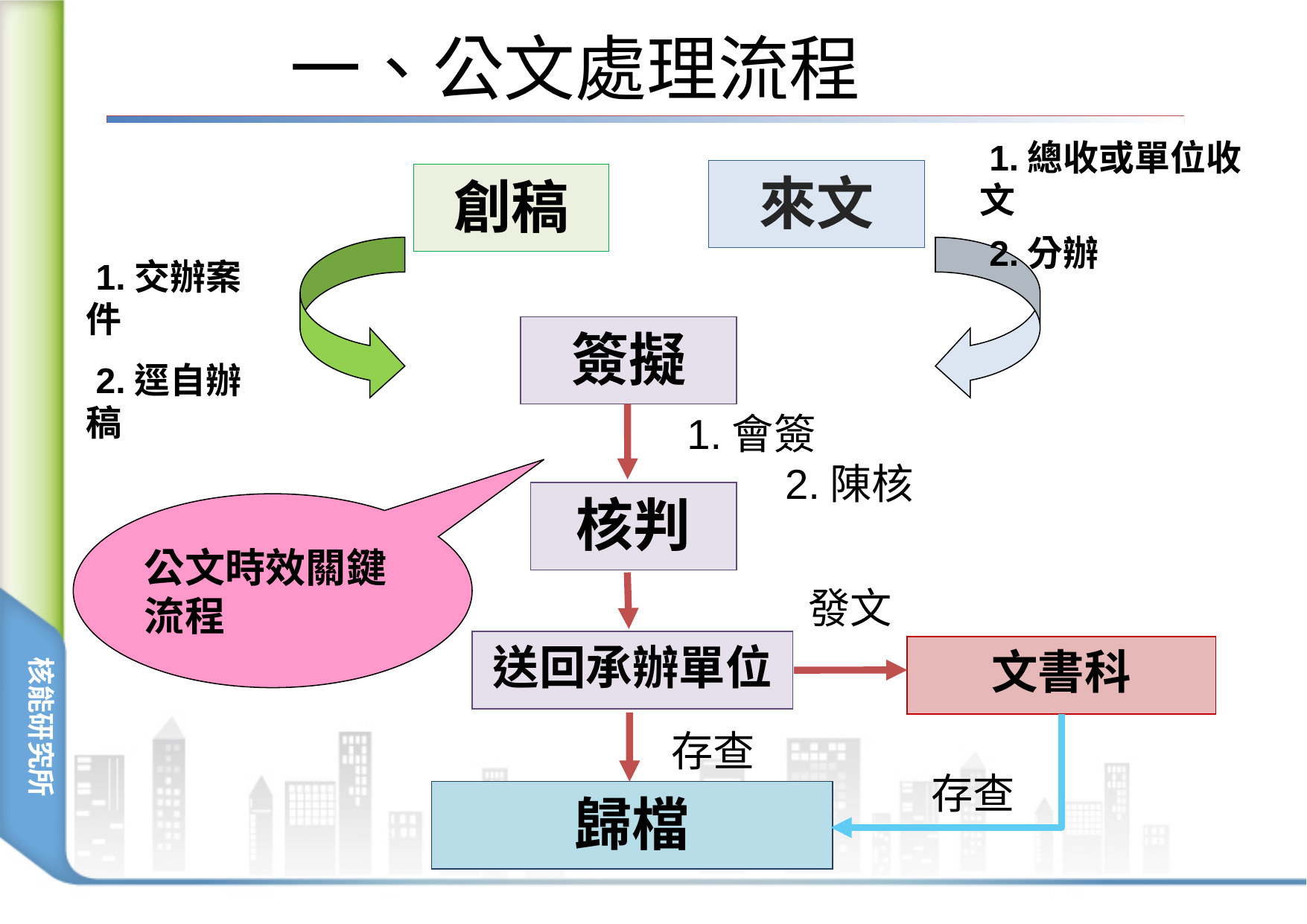

一、公文處理流程

 1.總收或單位收文
 2.分辦
來文
創稿

 1.交辦案件
 2.逕自辦稿
簽擬
1.會簽                     2.陳核

核判
公文時效關鍵流程

發文

送回承辦單位
文書科

存查
存查
歸檔
3